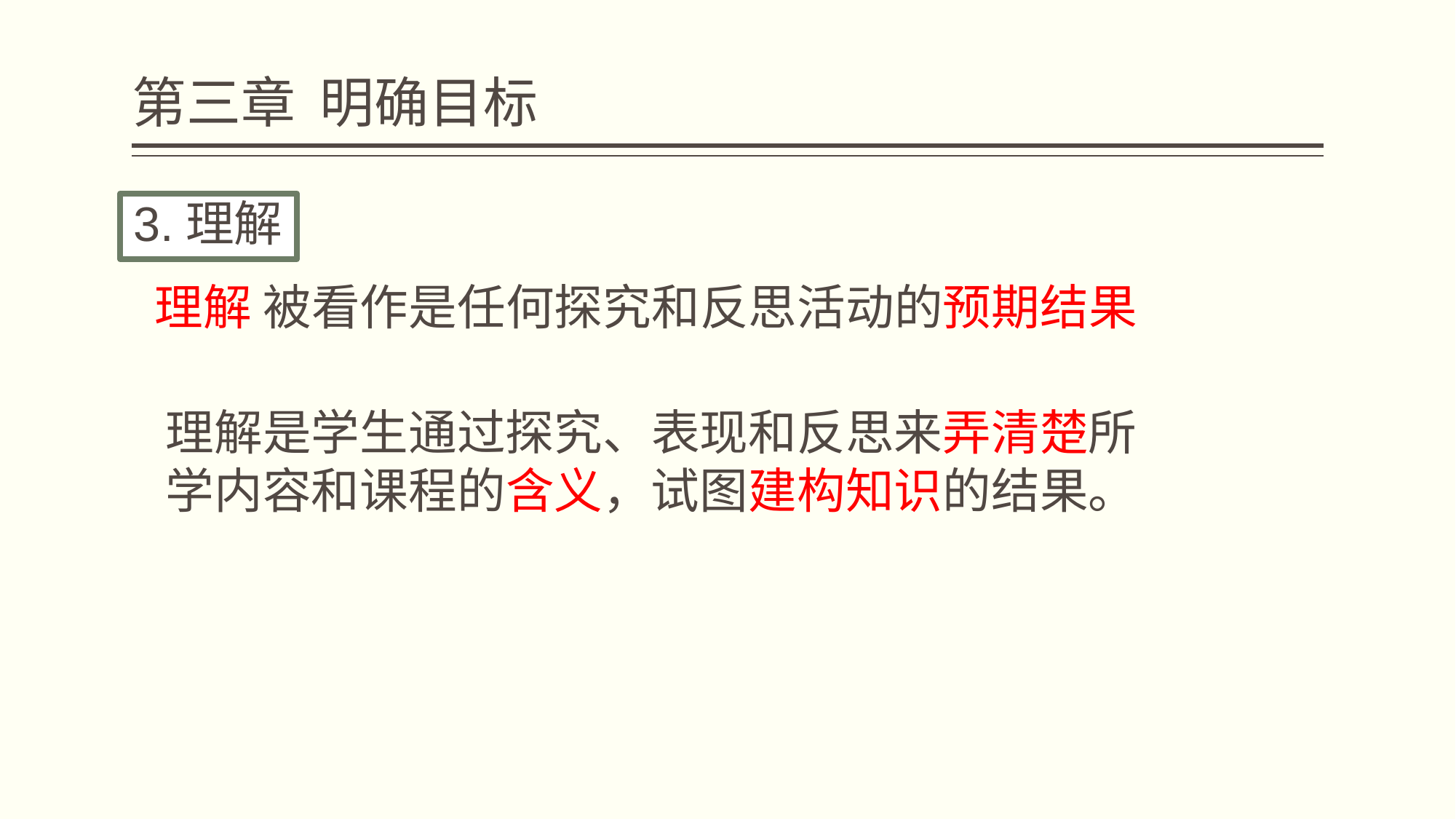

# 第三章  明确目标
 3.理解
理解 被看作是任何探究和反思活动的预期结果
理解是学生通过探究、表现和反思来弄清楚所学内容和课程的含义，试图建构知识的结果。